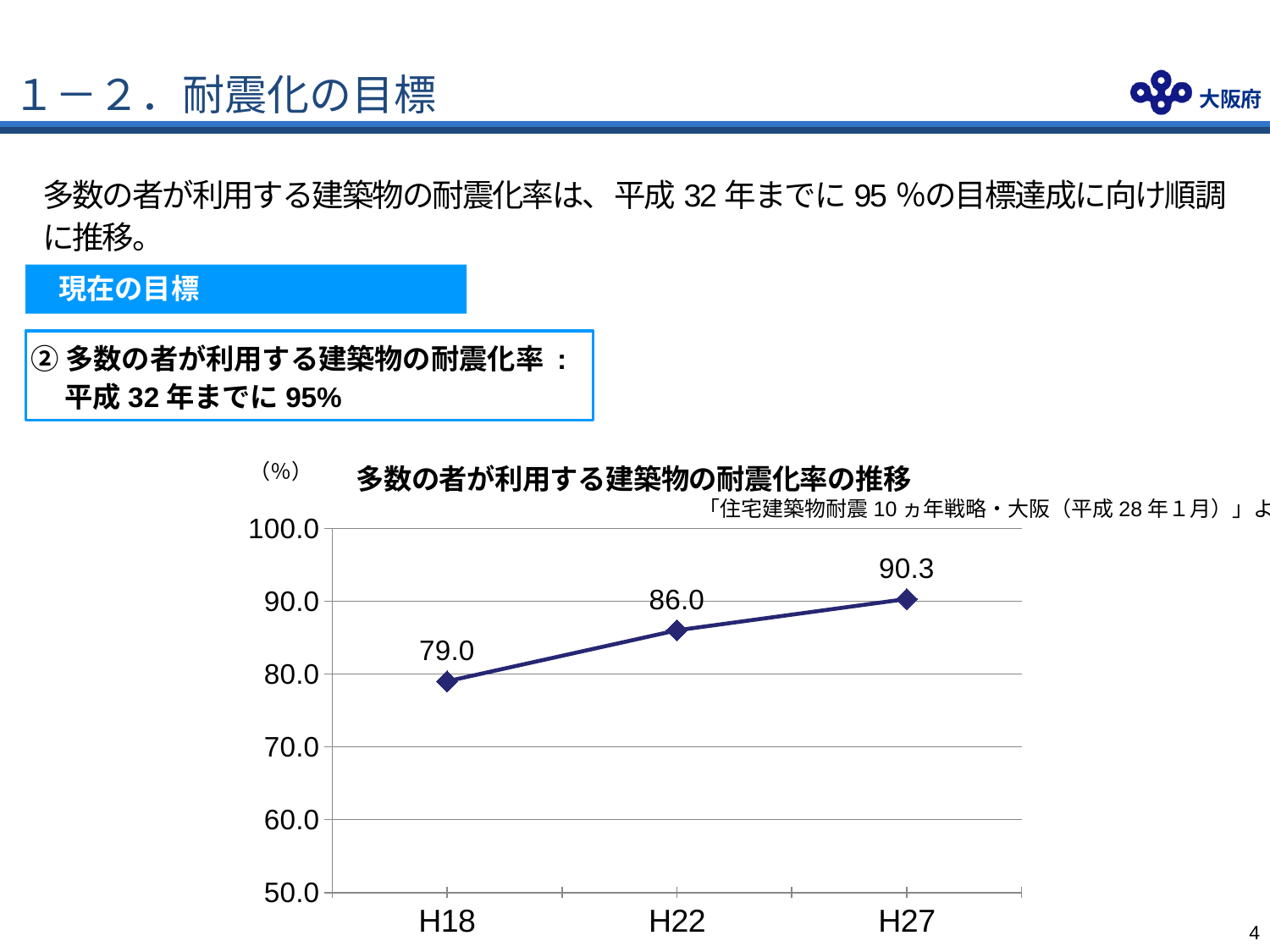

# １－２．耐震化の目標
多数の者が利用する建築物の耐震化率は、平成32年までに95％の目標達成に向け順調に推移。
　現在の目標
②多数の者が利用する建築物の耐震化率 :
　 平成32年までに95%

### Chart: 多数の者が利用する建築物の耐震化率の推移

| Category | 耐震化率 |
|---|---|
| H18 | 79.0 |
| H22 | 86.0 |
| H27 | 90.3 |
（％）
「住宅建築物耐震10ヵ年戦略・大阪（平成28年１月）」より
4